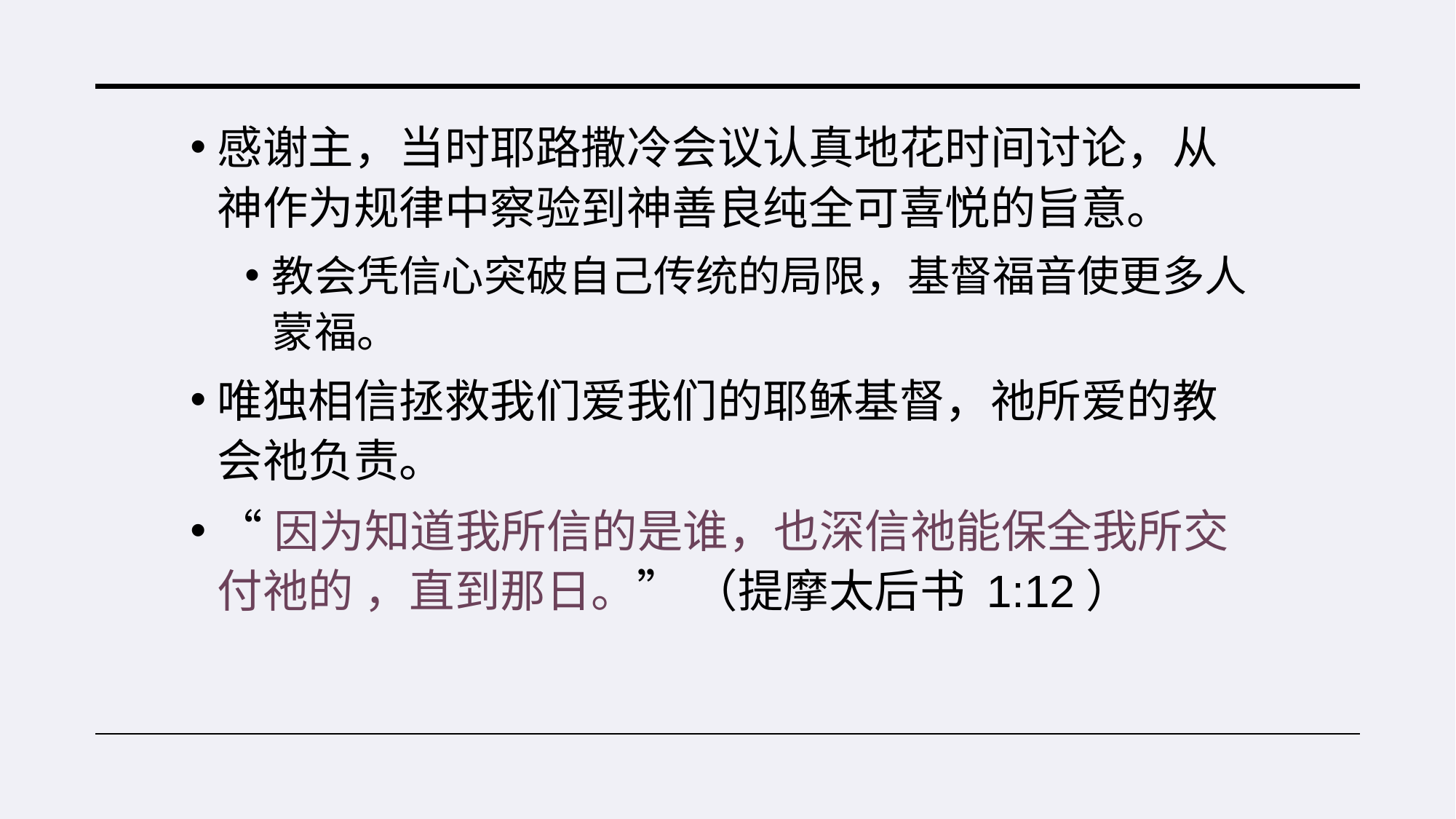

感谢主，当时耶路撒冷会议认真地花时间讨论，从神作为规律中察验到神善良纯全可喜悦的旨意。
教会凭信心突破自己传统的局限，基督福音使更多人蒙福。
唯独相信拯救我们爱我们的耶稣基督，祂所爱的教会祂负责。
“因为知道我所信的是谁，也深信祂能保全我所交付祂的 ，直到那日。” （提摩太后书 1:12）